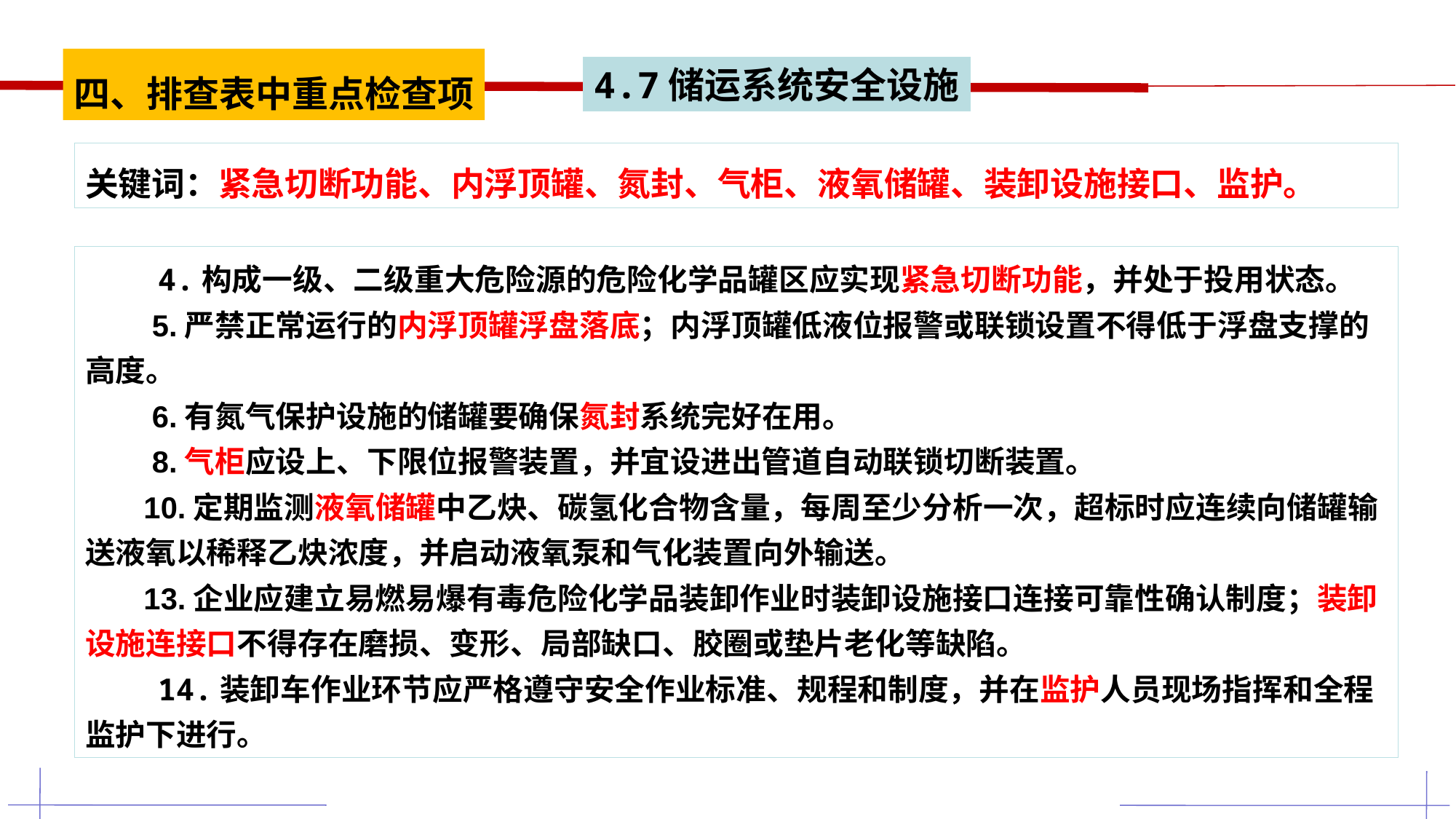

四、排查表中重点检查项
4.7储运系统安全设施
关键词：紧急切断功能、内浮顶罐、氮封、气柜、液氧储罐、装卸设施接口、监护。
    4.构成一级、二级重大危险源的危险化学品罐区应实现紧急切断功能，并处于投用状态。
        5.严禁正常运行的内浮顶罐浮盘落底；内浮顶罐低液位报警或联锁设置不得低于浮盘支撑的高度。
        6.有氮气保护设施的储罐要确保氮封系统完好在用。
        8.气柜应设上、下限位报警装置，并宜设进出管道自动联锁切断装置。
       10.定期监测液氧储罐中乙炔、碳氢化合物含量，每周至少分析一次，超标时应连续向储罐输送液氧以稀释乙炔浓度，并启动液氧泵和气化装置向外输送。
       13.企业应建立易燃易爆有毒危险化学品装卸作业时装卸设施接口连接可靠性确认制度；装卸设施连接口不得存在磨损、变形、局部缺口、胶圈或垫片老化等缺陷。
    14.装卸车作业环节应严格遵守安全作业标准、规程和制度，并在监护人员现场指挥和全程监护下进行。
90